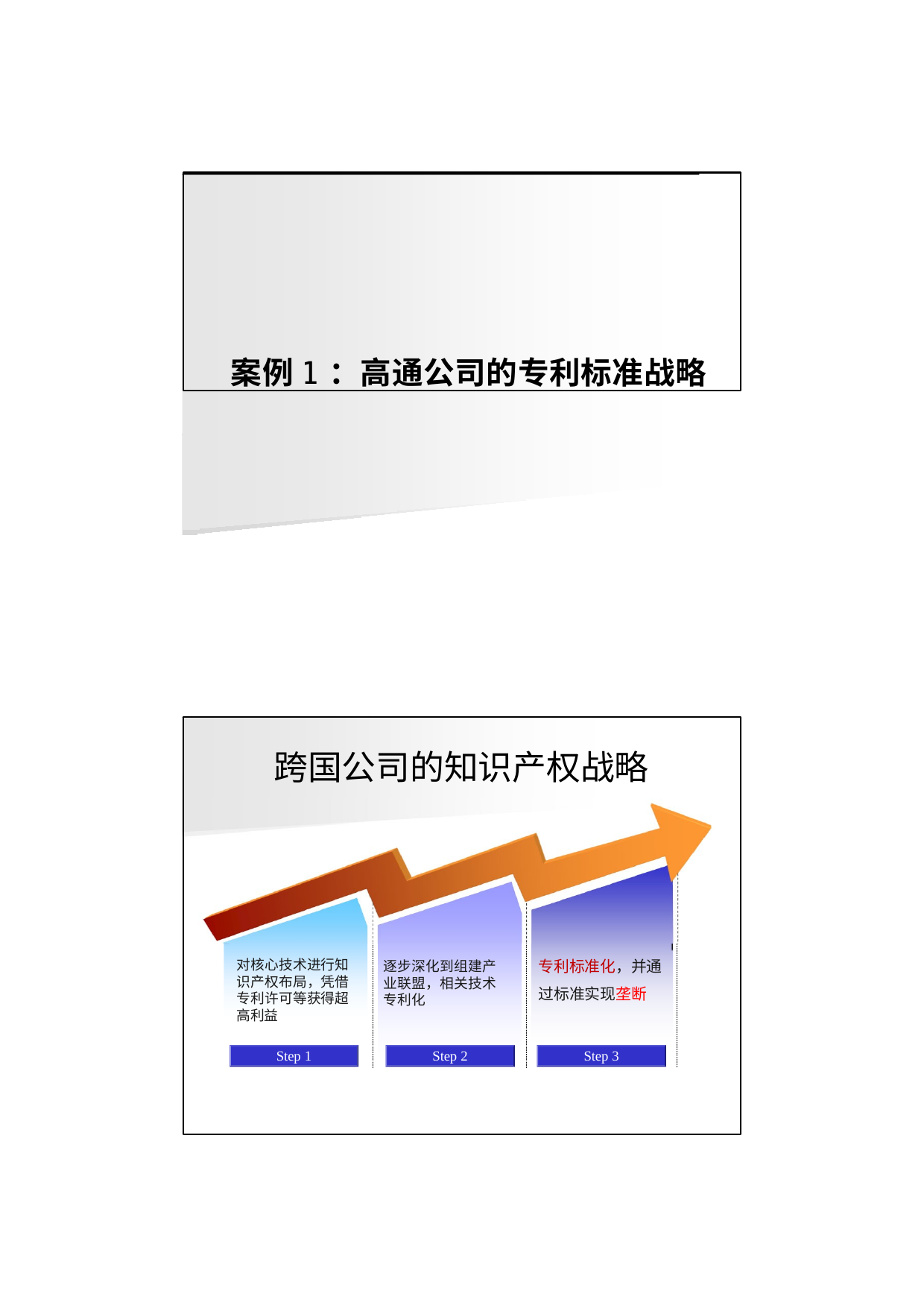

案例1：高通公司的专利标准战略

跨国公司的知识产权战略
专利标准化，并通 过标准实现垄断
对核心技术进行知 识产权布局，凭借 专利许可等获得超 高利益
逐步深化到组建产 业联盟，相关技术 专利化

Step 1
Step 2
Step 3